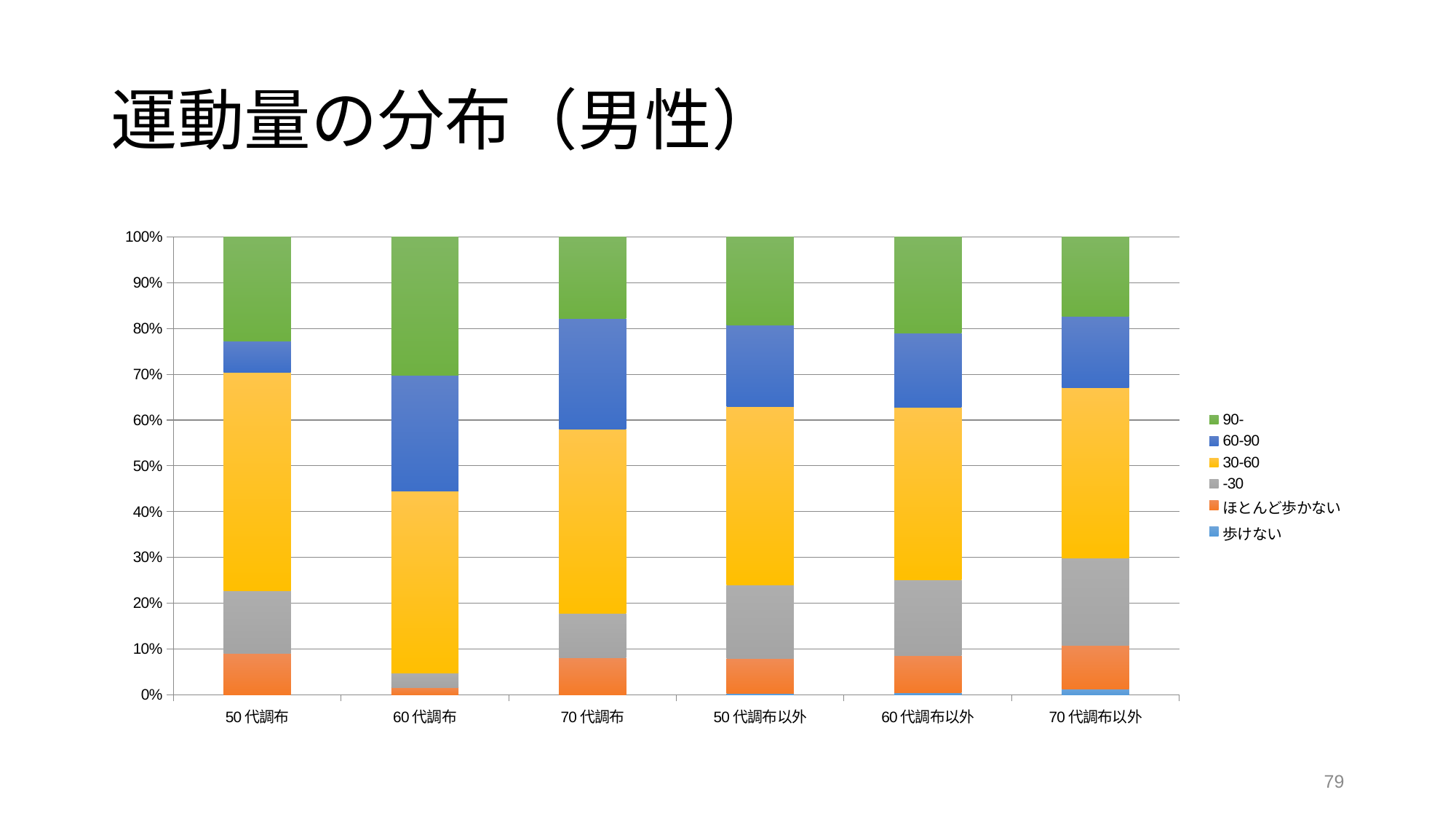

# 運動量の分布（男性）

### Chart

| Category | 歩けない | ほとんど歩かない | -30 | 30-60 | 60-90 | 90- |
|---|---|---|---|---|---|---|
| 50代調布 | 0.0 | 0.0909090909090909 | 0.136363636363636 | 0.477272727272727 | 0.0681818181818182 | 0.227272727272727 |
| 60代調布 | 0.0 | 0.0158730158730159 | 0.0317460317460317 | 0.396825396825397 | 0.253968253968254 | 0.301587301587302 |
| 70代調布 | 0.0 | 0.0806451612903226 | 0.0967741935483871 | 0.403225806451613 | 0.241935483870968 | 0.17741935483871 |
| 50代調布以外 | 0.00319488817891374 | 0.0766773162939297 | 0.159744408945687 | 0.389776357827476 | 0.178913738019169 | 0.191693290734824 |
| 60代調布以外 | 0.00493827160493827 | 0.0814814814814815 | 0.165432098765432 | 0.375308641975309 | 0.162962962962963 | 0.209876543209877 |
| 70代調布以外 | 0.0129716981132075 | 0.0943396226415094 | 0.192216981132075 | 0.371462264150943 | 0.155660377358491 | 0.173349056603774 |
79